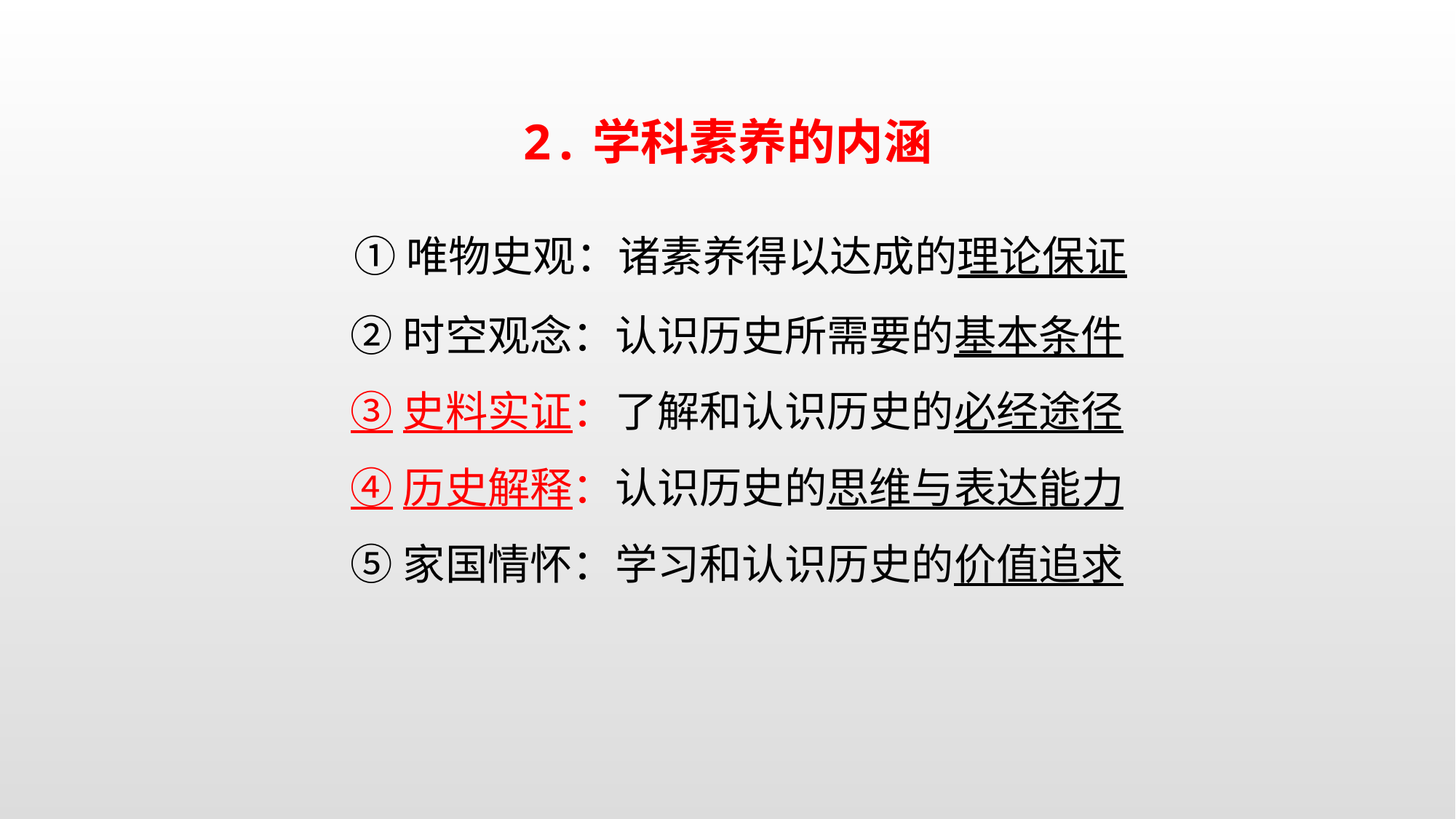

2.学科素养的内涵
  ①唯物史观：诸素养得以达成的理论保证
  ②时空观念：认识历史所需要的基本条件
  ③史料实证：了解和认识历史的必经途径
  ④历史解释：认识历史的思维与表达能力
  ⑤家国情怀：学习和认识历史的价值追求